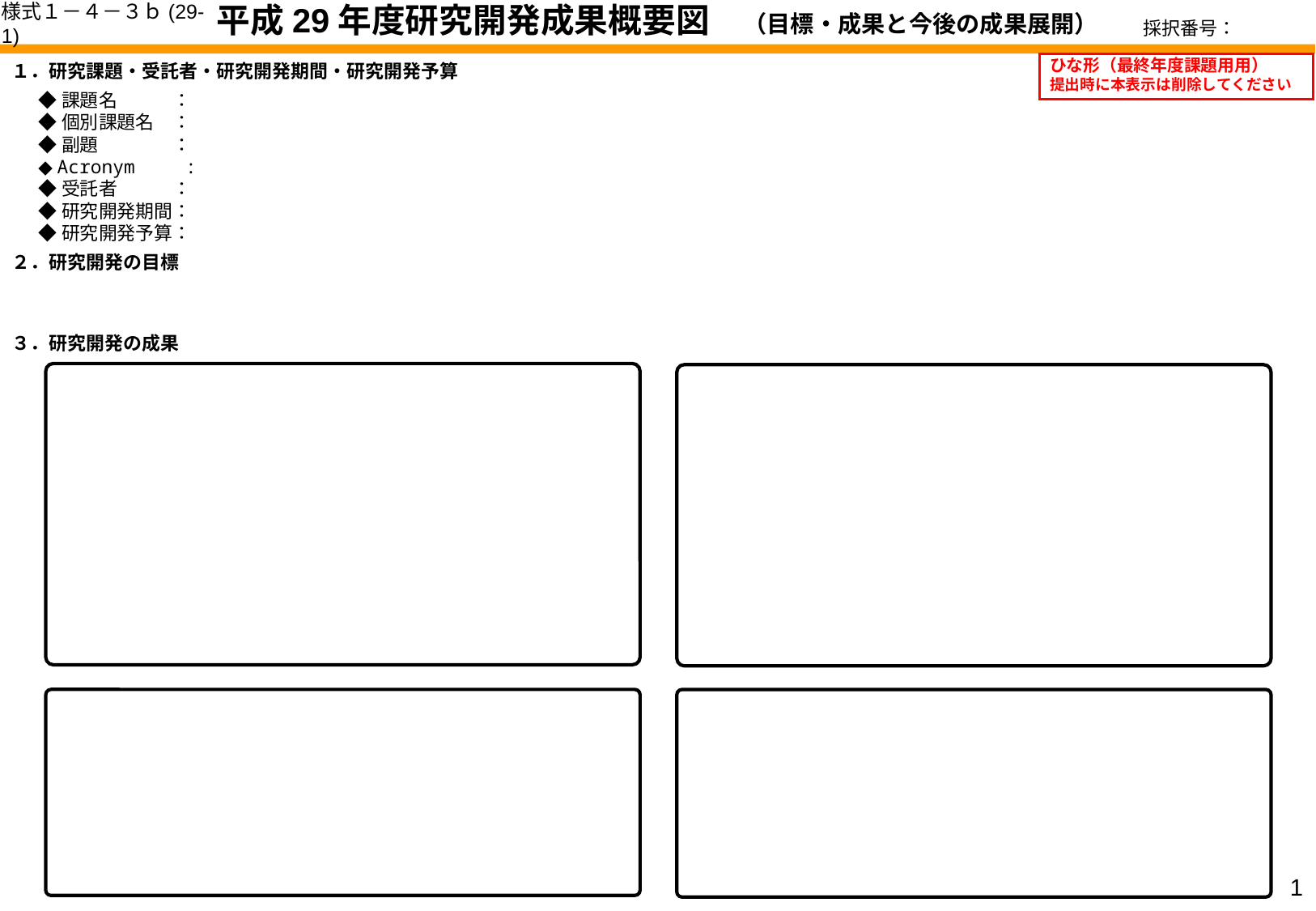

平成29年度研究開発成果概要図　（目標・成果と今後の成果展開）
様式１－４－３ｂ(29-1)
採択番号：

１．研究課題・受託者・研究開発期間・研究開発予算
ひな形（最終年度課題用用）
提出時に本表示は削除してください
◆課題名　　　：
◆個別課題名　：
◆副題　　　　：
◆ Acronym　　 :
◆受託者　　　：
◆研究開発期間：
◆研究開発予算：
２．研究開発の目標
３．研究開発の成果

1